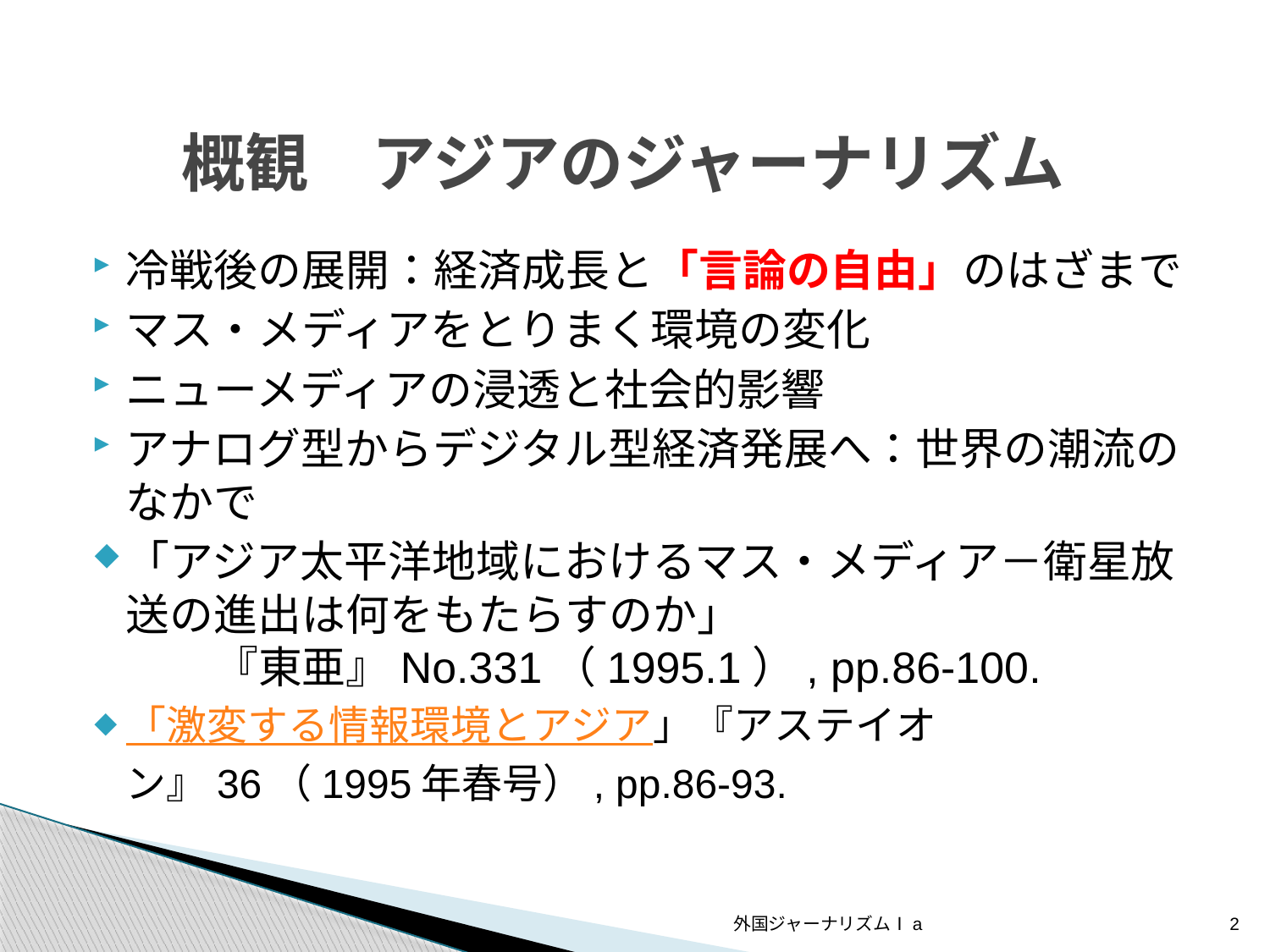

# 概観　アジアのジャーナリズム
冷戦後の展開：経済成長と「言論の自由」のはざまで
マス・メディアをとりまく環境の変化
ニューメディアの浸透と社会的影響
アナログ型からデジタル型経済発展へ：世界の潮流のなかで
「アジア太平洋地域におけるマス・メディア－衛星放送の進出は何をもたらすのか」
　　『東亜』No.331（1995.1）, pp.86-100.
「激変する情報環境とアジア」『アステイオン』36（1995年春号）, pp.86-93.

外国ジャーナリズムⅠa
2